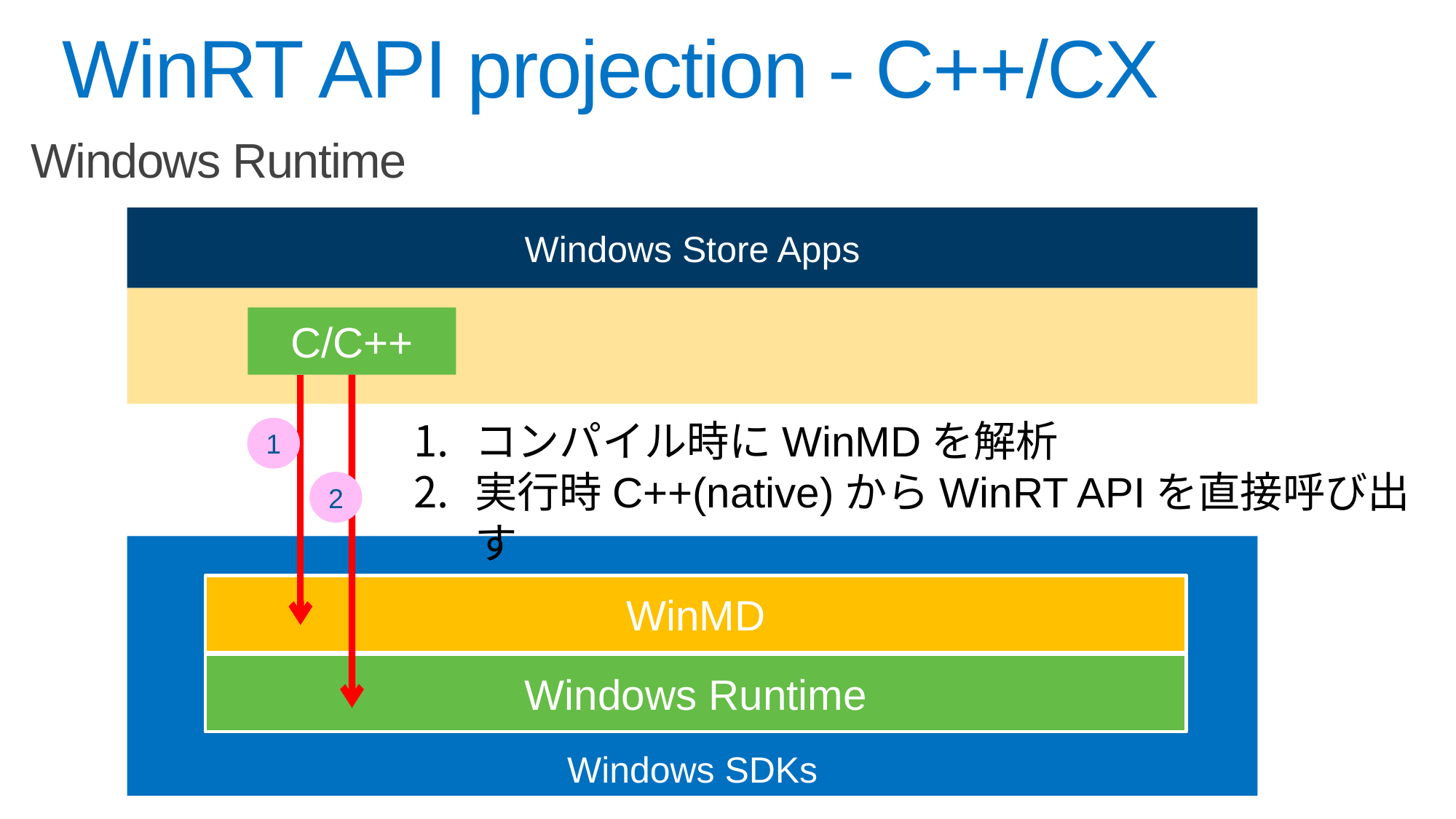

# WinRT API projection - C++/CX
Windows Runtime
Windows Store Apps

C/C++
コンパイル時にWinMDを解析
実行時C++(native)からWinRT APIを直接呼び出す
1
2
Windows SDKs
WinMD
Windows Runtime